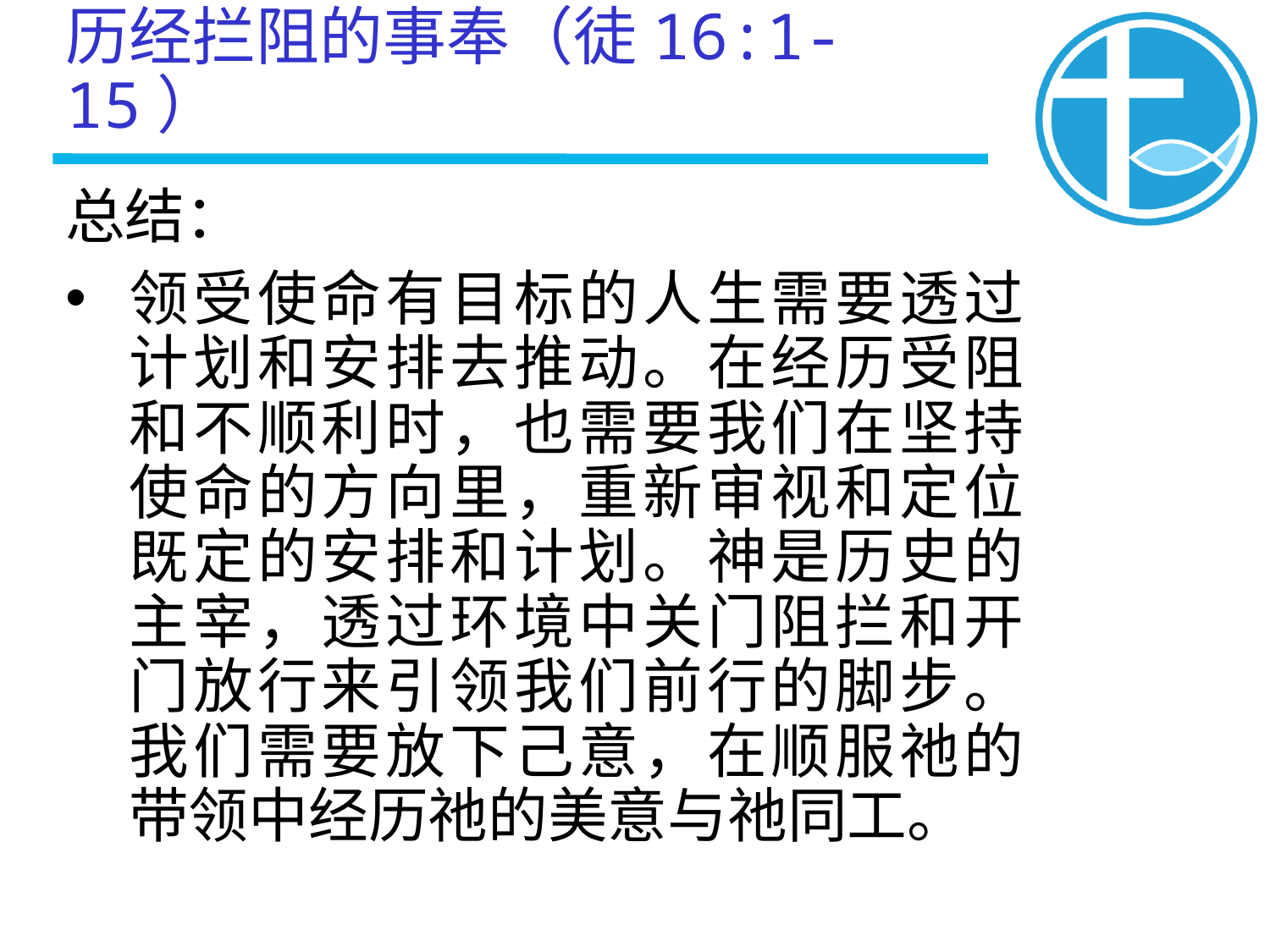

历经拦阻的事奉（徒16:1-15）
总结：
领受使命有目标的人生需要透过计划和安排去推动。在经历受阻和不顺利时，也需要我们在坚持使命的方向里，重新审视和定位既定的安排和计划。神是历史的主宰，透过环境中关门阻拦和开门放行来引领我们前行的脚步。我们需要放下己意，在顺服祂的带领中经历祂的美意与祂同工。